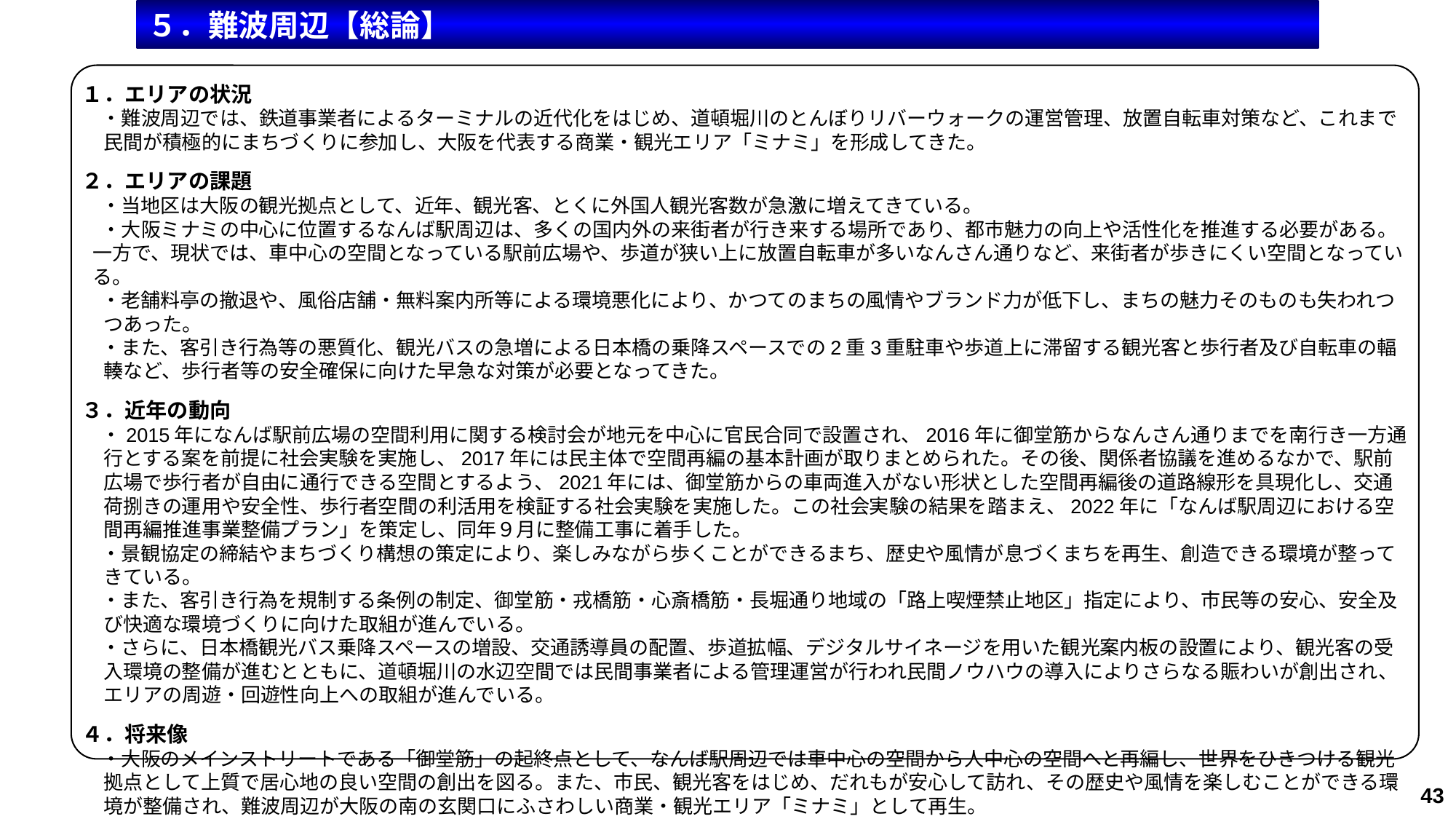

５．難波周辺【総論】

１．エリアの状況
　・難波周辺では、鉄道事業者によるターミナルの近代化をはじめ、道頓堀川のとんぼりリバーウォークの運営管理、放置自転車対策など、これまで民間が積極的にまちづくりに参加し、大阪を代表する商業・観光エリア「ミナミ」を形成してきた。

２．エリアの課題
　・当地区は大阪の観光拠点として、近年、観光客、とくに外国人観光客数が急激に増えてきている。
　・大阪ミナミの中心に位置するなんば駅周辺は、多くの国内外の来街者が行き来する場所であり、都市魅力の向上や活性化を推進する必要がある。一方で、現状では、車中心の空間となっている駅前広場や、歩道が狭い上に放置自転車が多いなんさん通りなど、来街者が歩きにくい空間となっている。
　・老舗料亭の撤退や、風俗店舗・無料案内所等による環境悪化により、かつてのまちの風情やブランド力が低下し、まちの魅力そのものも失われつつあった。
　・また、客引き行為等の悪質化、観光バスの急増による日本橋の乗降スペースでの2重3重駐車や歩道上に滞留する観光客と歩行者及び自転車の輻輳など、歩行者等の安全確保に向けた早急な対策が必要となってきた。

３．近年の動向
　・2015年になんば駅前広場の空間利用に関する検討会が地元を中心に官民合同で設置され、2016年に御堂筋からなんさん通りまでを南行き一方通行とする案を前提に社会実験を実施し、2017年には民主体で空間再編の基本計画が取りまとめられた。その後、関係者協議を進めるなかで、駅前広場で歩行者が自由に通行できる空間とするよう、2021年には、御堂筋からの車両進入がない形状とした空間再編後の道路線形を具現化し、交通荷捌きの運用や安全性、歩行者空間の利活用を検証する社会実験を実施した。この社会実験の結果を踏まえ、2022年に「なんば駅周辺における空間再編推進事業整備プラン」を策定し、同年９月に整備工事に着手した。
　・景観協定の締結やまちづくり構想の策定により、楽しみながら歩くことができるまち、歴史や風情が息づくまちを再生、創造できる環境が整ってきている。
　・また、客引き行為を規制する条例の制定、御堂筋・戎橋筋・心斎橋筋・長堀通り地域の「路上喫煙禁止地区」指定により、市民等の安心、安全及び快適な環境づくりに向けた取組が進んでいる。
　・さらに、日本橋観光バス乗降スペースの増設、交通誘導員の配置、歩道拡幅、デジタルサイネージを用いた観光案内板の設置により、観光客の受入環境の整備が進むとともに、道頓堀川の水辺空間では民間事業者による管理運営が行われ民間ノウハウの導入によりさらなる賑わいが創出され、エリアの周遊・回遊性向上への取組が進んでいる。

４．将来像
　・大阪のメインストリートである「御堂筋」の起終点として、なんば駅周辺では車中心の空間から人中心の空間へと再編し、世界をひきつける観光拠点として上質で居心地の良い空間の創出を図る。また、市民、観光客をはじめ、だれもが安心して訪れ、その歴史や風情を楽しむことができる環境が整備され、難波周辺が大阪の南の玄関口にふさわしい商業・観光エリア「ミナミ」として再生。
43